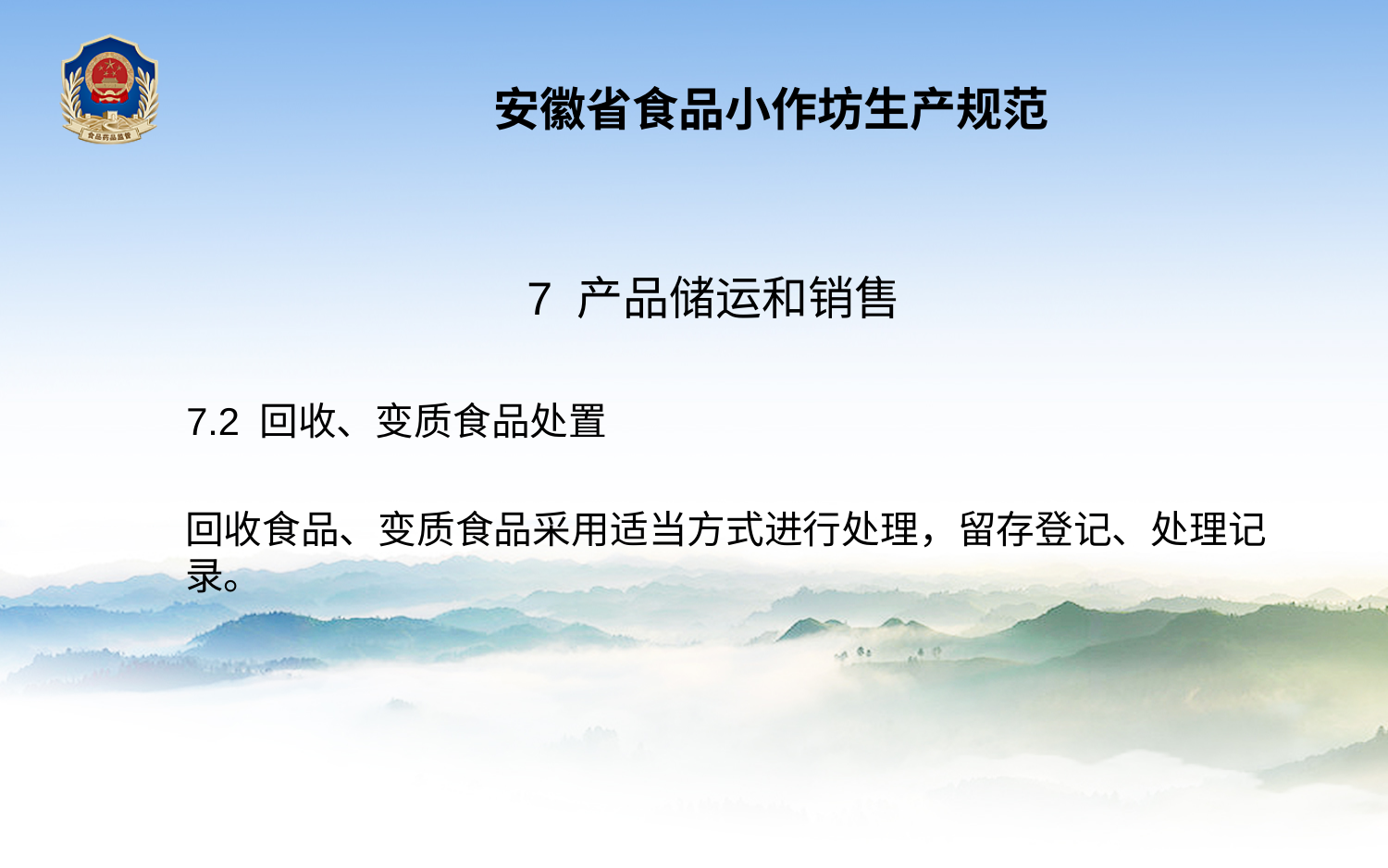

安徽省食品小作坊生产规范

7 产品储运和销售

     7.2 回收、变质食品处置

     回收食品、变质食品采用适当方式进行处理，留存登记、处理记录。